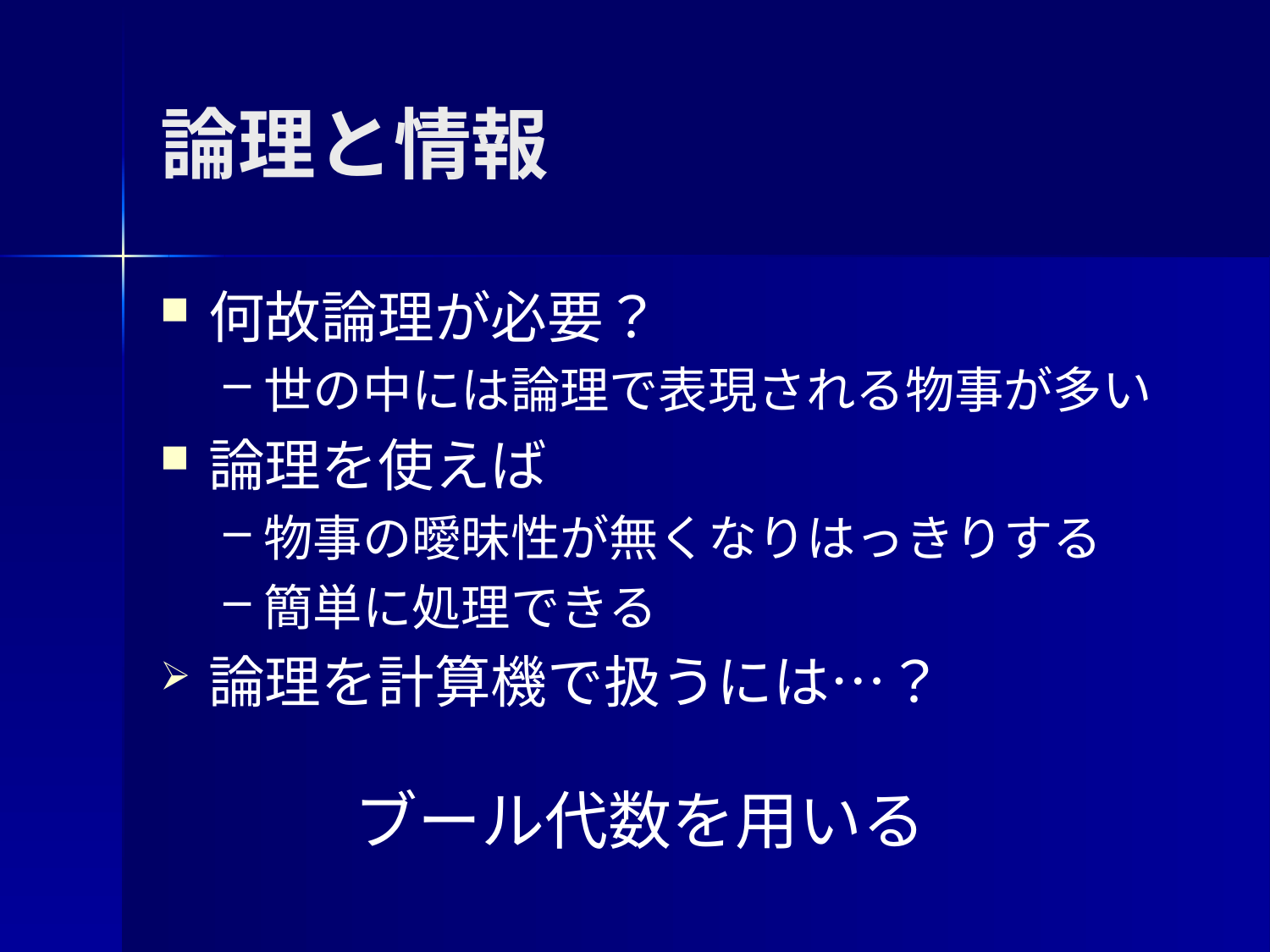

# 論理と情報
何故論理が必要？
世の中には論理で表現される物事が多い
論理を使えば
物事の曖昧性が無くなりはっきりする
簡単に処理できる
論理を計算機で扱うには…？
ブール代数を用いる